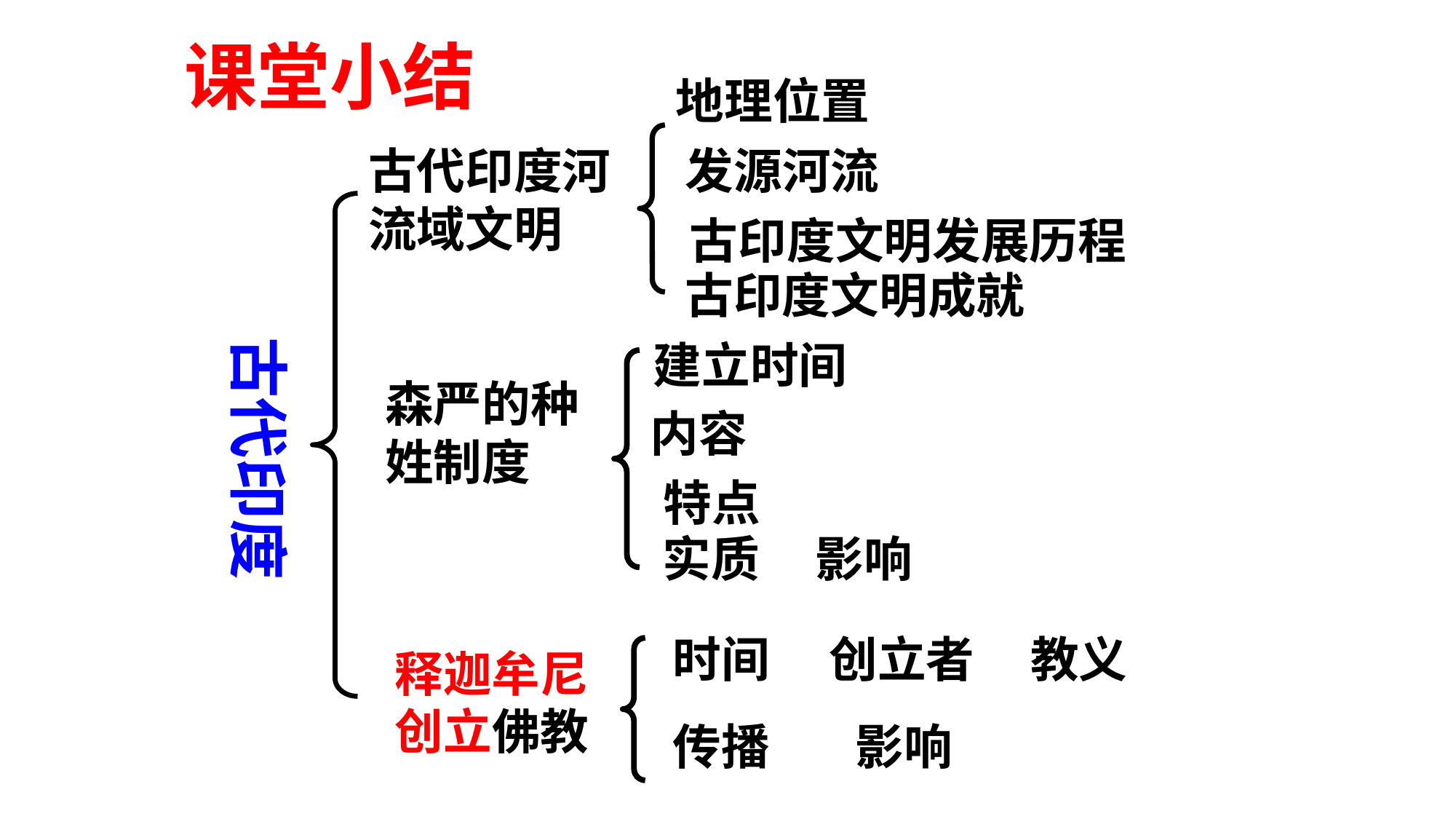

课堂小结
地理位置

古代印度河流域文明
发源河流

古印度文明发展历程
古印度文明成就
古代印度
建立时间

森严的种姓制度
内容
特点
实质     影响
时间
创立者
教义
释迦牟尼创立佛教

传播
影响